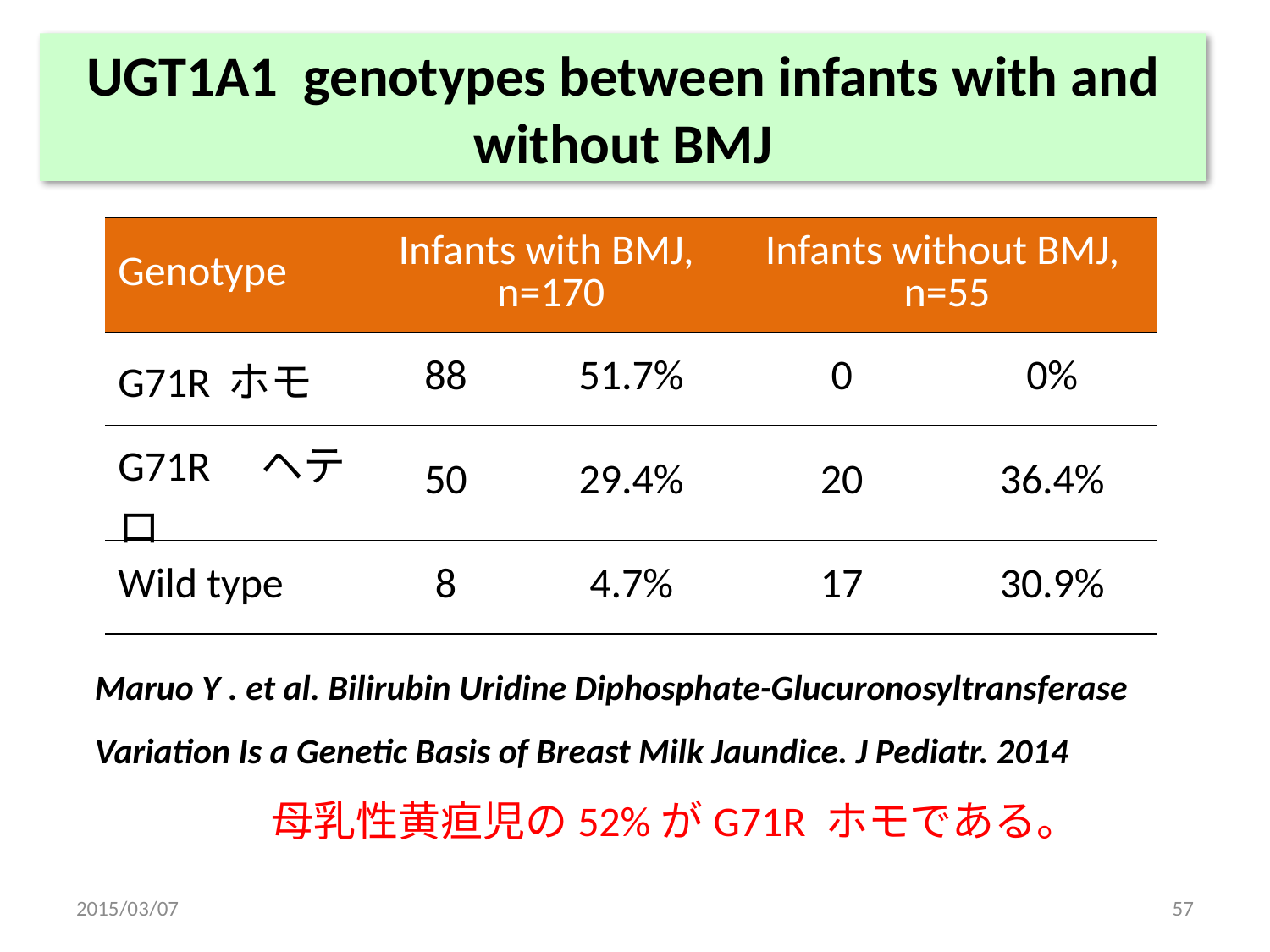

UGT1A1  genotypes between infants with and without BMJ
| Genotype | Infants with BMJ, n=170 |  | Infants without BMJ, n=55 |  |
| --- | --- | --- | --- | --- |
| G71R ホモ | 88 | 51.7% | 0 | 0% |
| G71R　ヘテロ | 50 | 29.4% | 20 | 36.4% |
| Wild type | 8 | 4.7% | 17 | 30.9% |
Maruo Y . et al. Bilirubin Uridine Diphosphate-Glucuronosyltransferase Variation Is a Genetic Basis of Breast Milk Jaundice. J Pediatr. 2014
母乳性黄疸児の52%がG71R ホモである。
2015/03/07
57